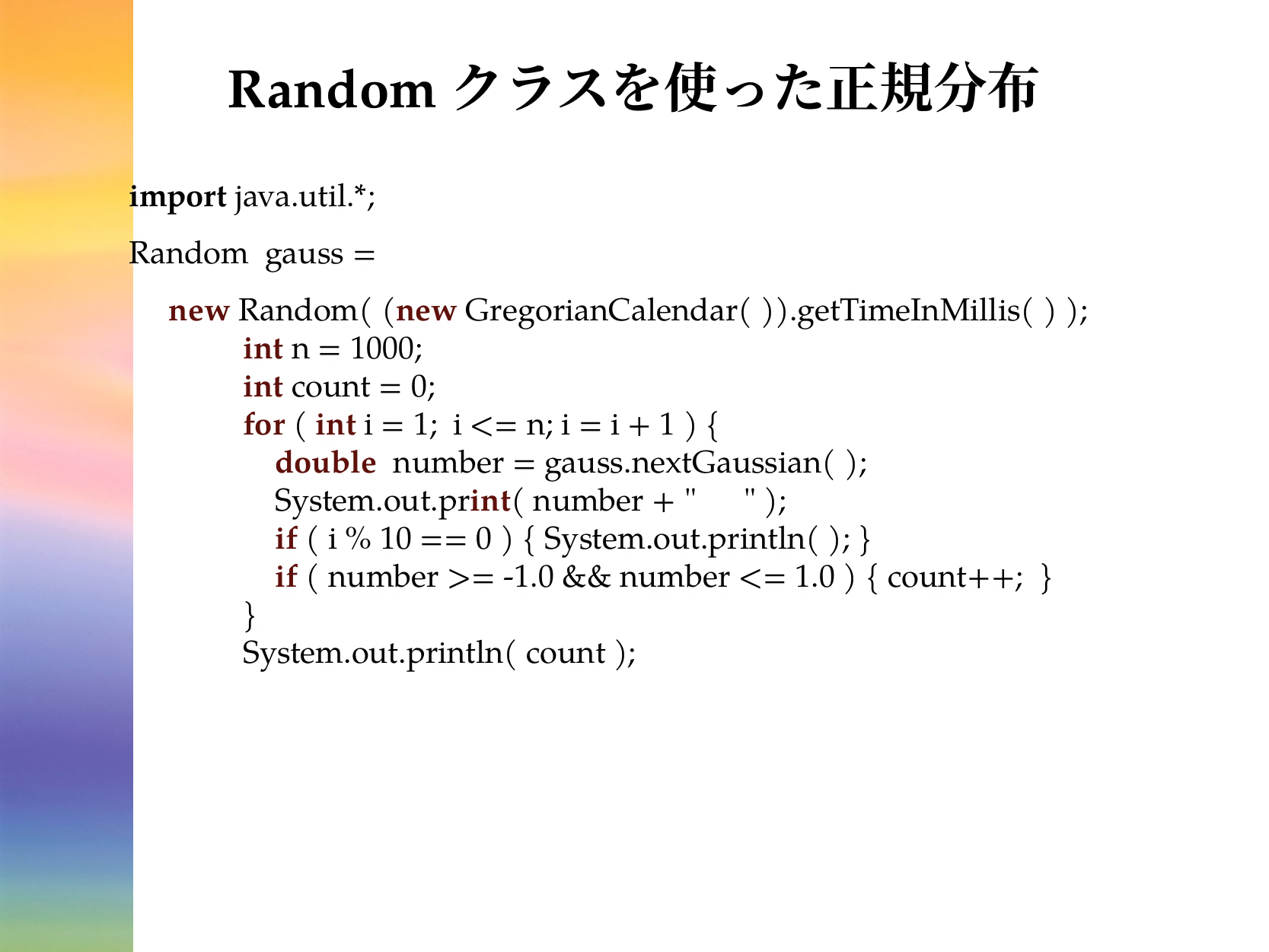

# Randomクラスを使った正規分布
import java.util.*;
Random  gauss =
     new Random( (new GregorianCalendar( )).getTimeInMillis( ) );
	int n = 1000;
	int count = 0;
	for ( int i = 1;  i <= n; i = i + 1 ) {
	    double  number = gauss.nextGaussian( );
	    System.out.print( number + "      " );
	    if ( i % 10 == 0 ) { System.out.println( ); }
	    if ( number >= -1.0 && number <= 1.0 ) { count++;  }
	}
	System.out.println( count );